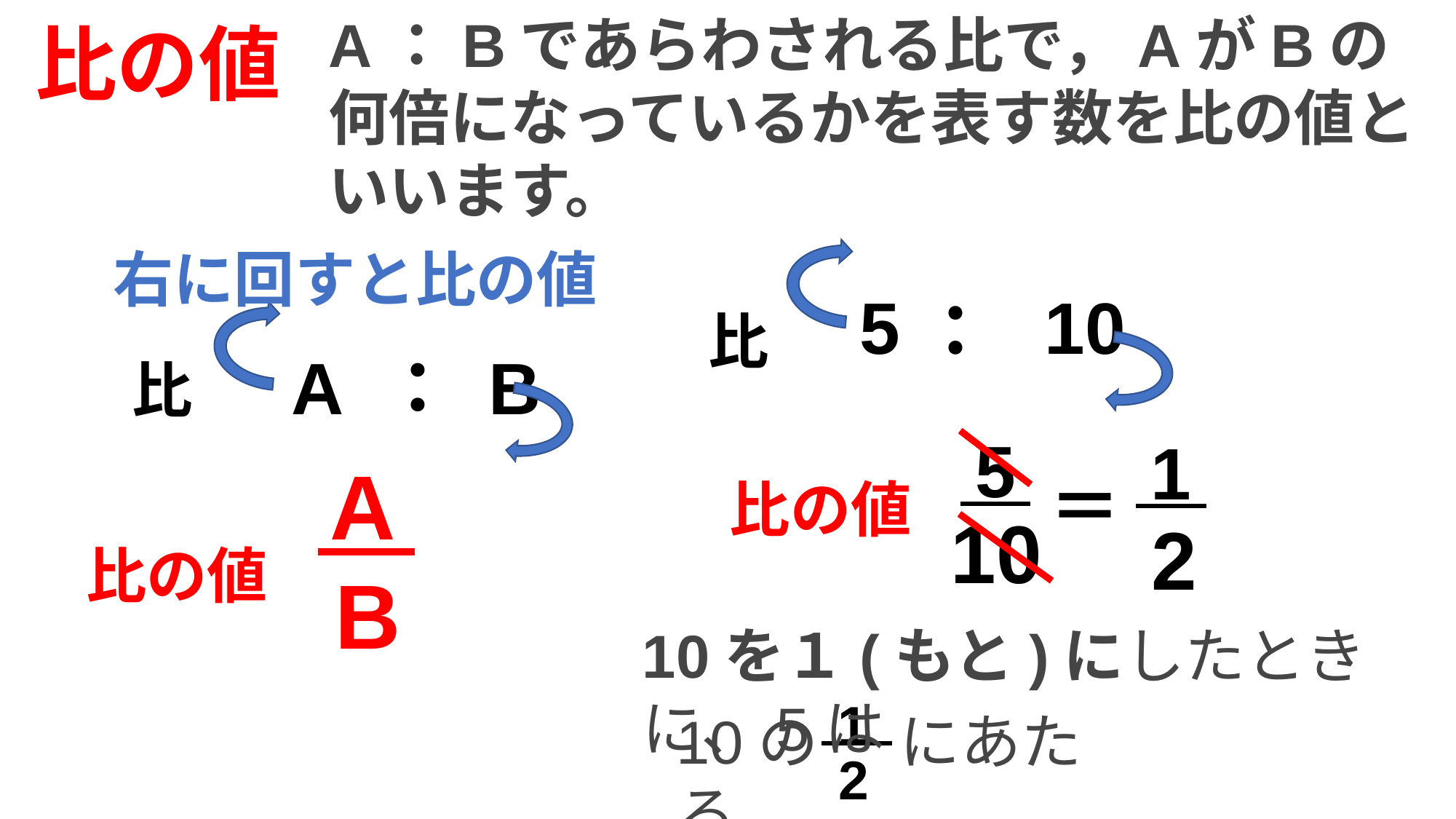

A：Bであらわされる比で，AがBの何倍になっているかを表す数を比の値といいます。
比の値

右に回すと比の値
5 ： 10

比

A ： B
比

 5
10
 1
 2
 A
 B
＝
比の値
比の値
10を１(もと)にしたときに、5は
 1
 2
10の      にあたる。